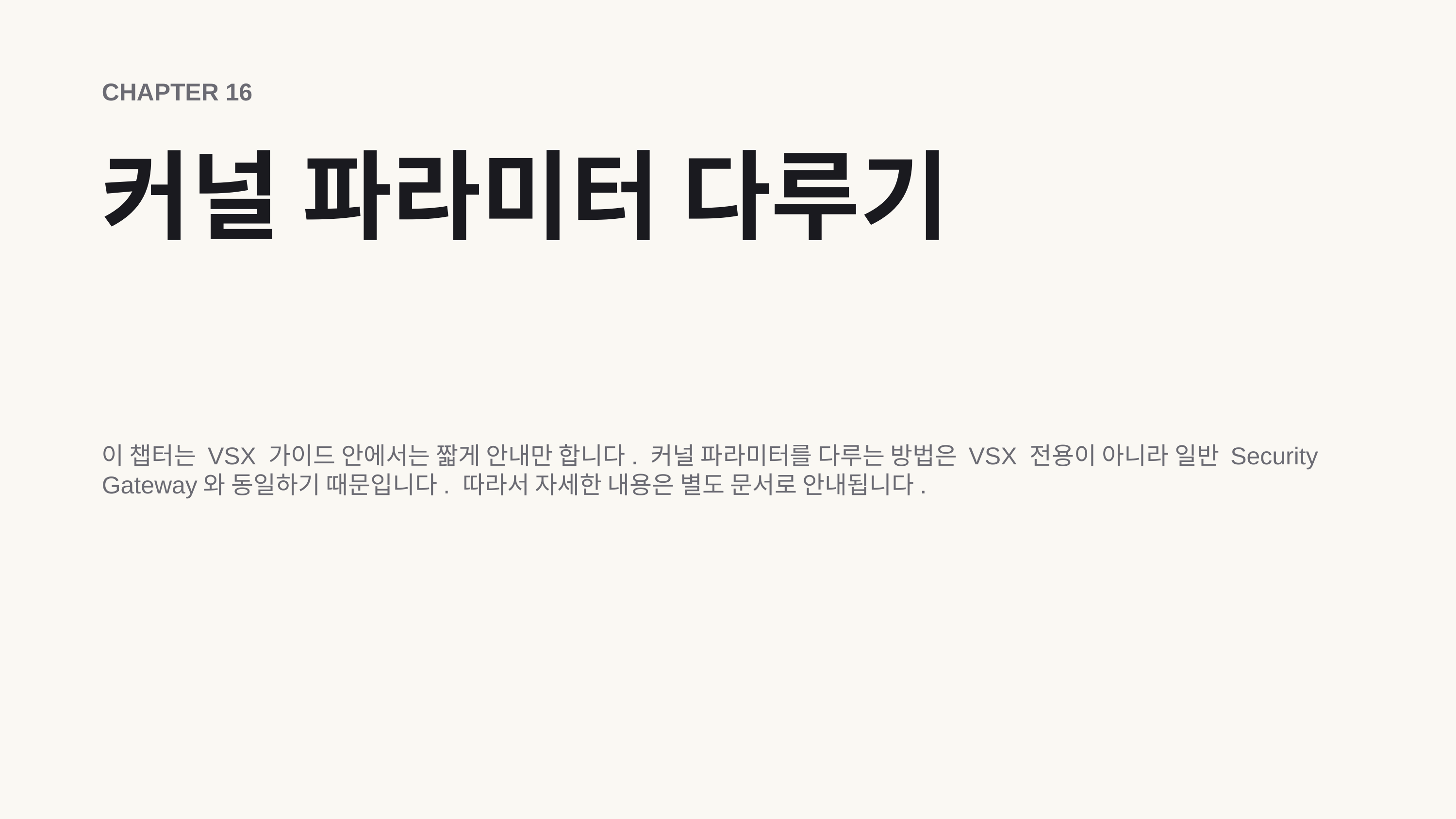

CHAPTER 16
커널 파라미터 다루기
이 챕터는 VSX 가이드 안에서는 짧게 안내만 합니다. 커널 파라미터를 다루는 방법은 VSX 전용이 아니라 일반 Security Gateway와 동일하기 때문입니다. 따라서 자세한 내용은 별도 문서로 안내됩니다.